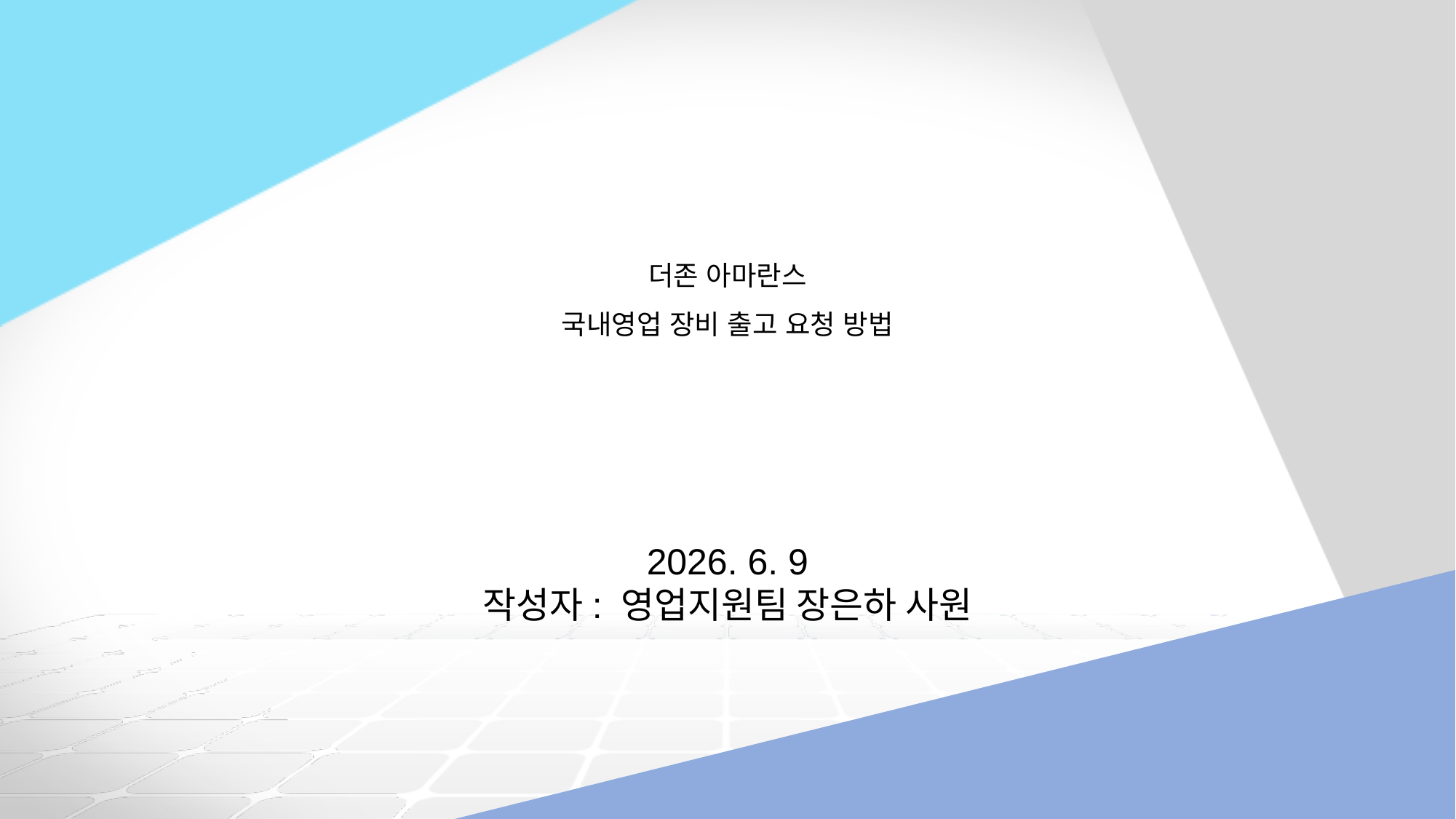

더존 아마란스
국내영업 장비 출고 요청 방법
2026. 6. 9
작성자: 영업지원팀 장은하 사원